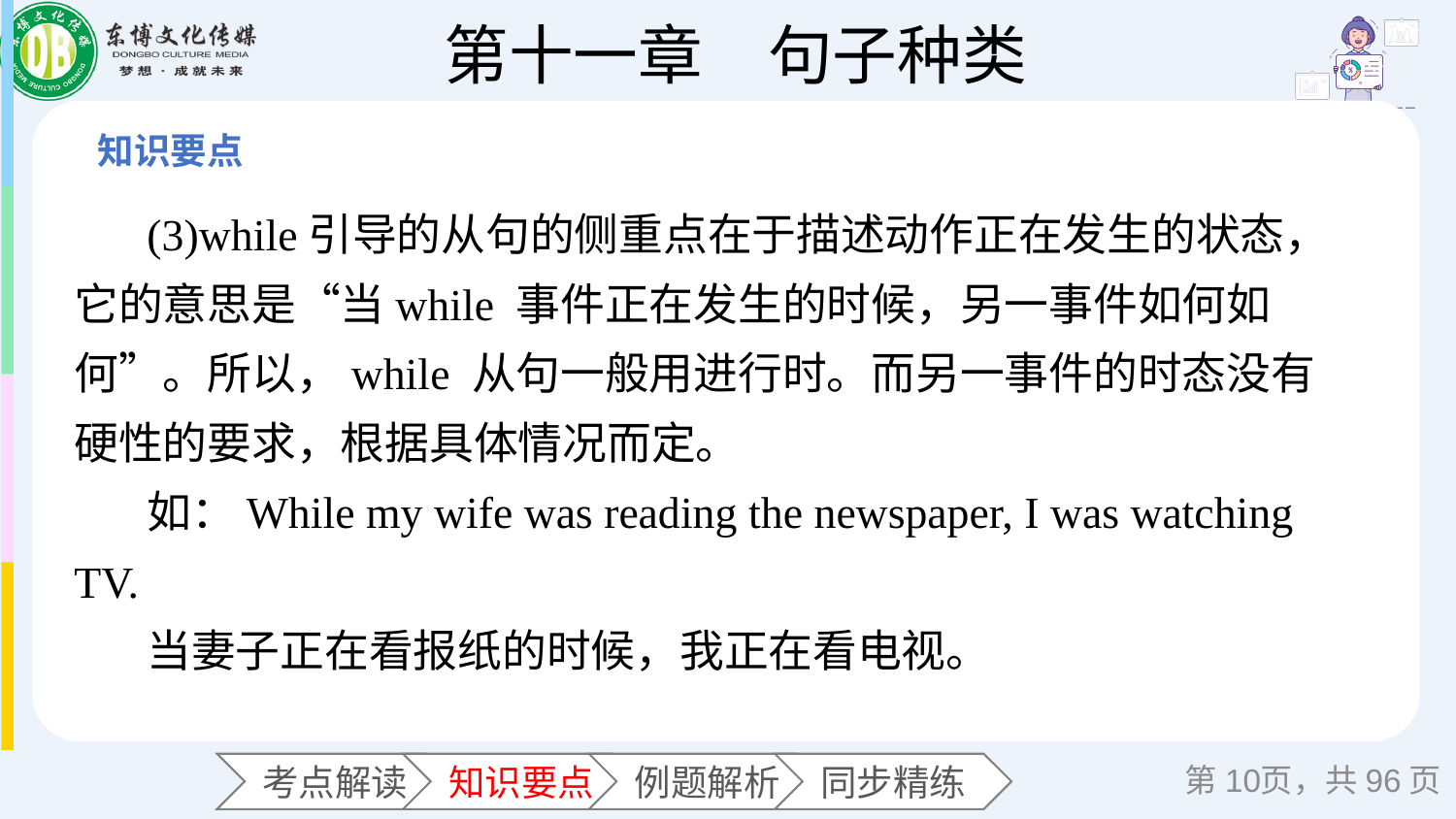

(3)while引导的从句的侧重点在于描述动作正在发生的状态，它的意思是“当while 事件正在发生的时候，另一事件如何如何”。所以，while 从句一般用进行时。而另一事件的时态没有硬性的要求，根据具体情况而定。
如：While my wife was reading the newspaper, I was watching TV.
当妻子正在看报纸的时候，我正在看电视。
第10页，共96页